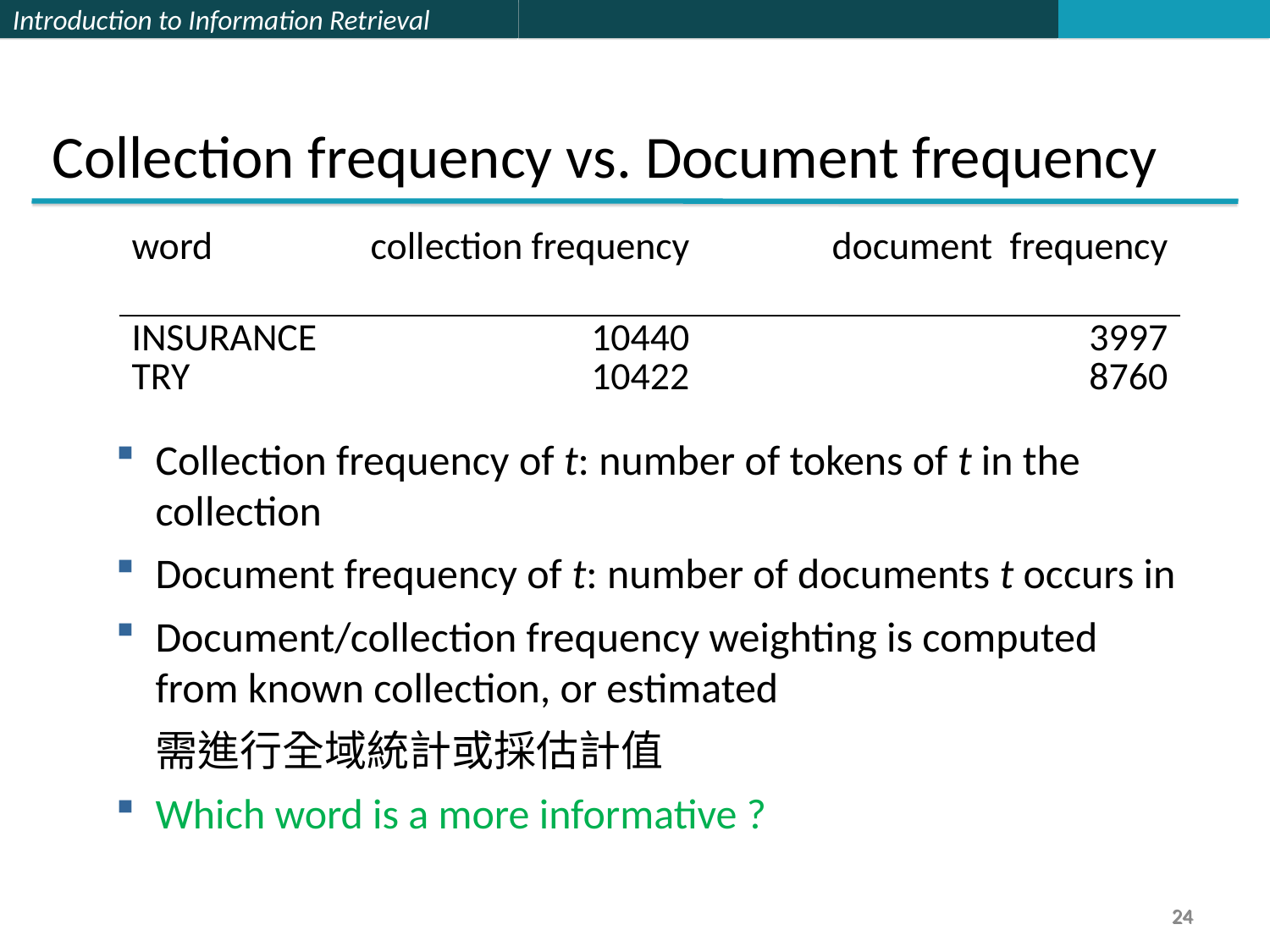

Collection frequency vs. Document frequency
| word | collection frequency | document frequency |
| --- | --- | --- |
| INSURANCE TRY | 10440 10422 | 3997 8760 |
Collection frequency of t: number of tokens of t in the collection
Document frequency of t: number of documents t occurs in
Document/collection frequency weighting is computed from known collection, or estimated
	需進行全域統計或採估計值
Which word is a more informative ?
24
24